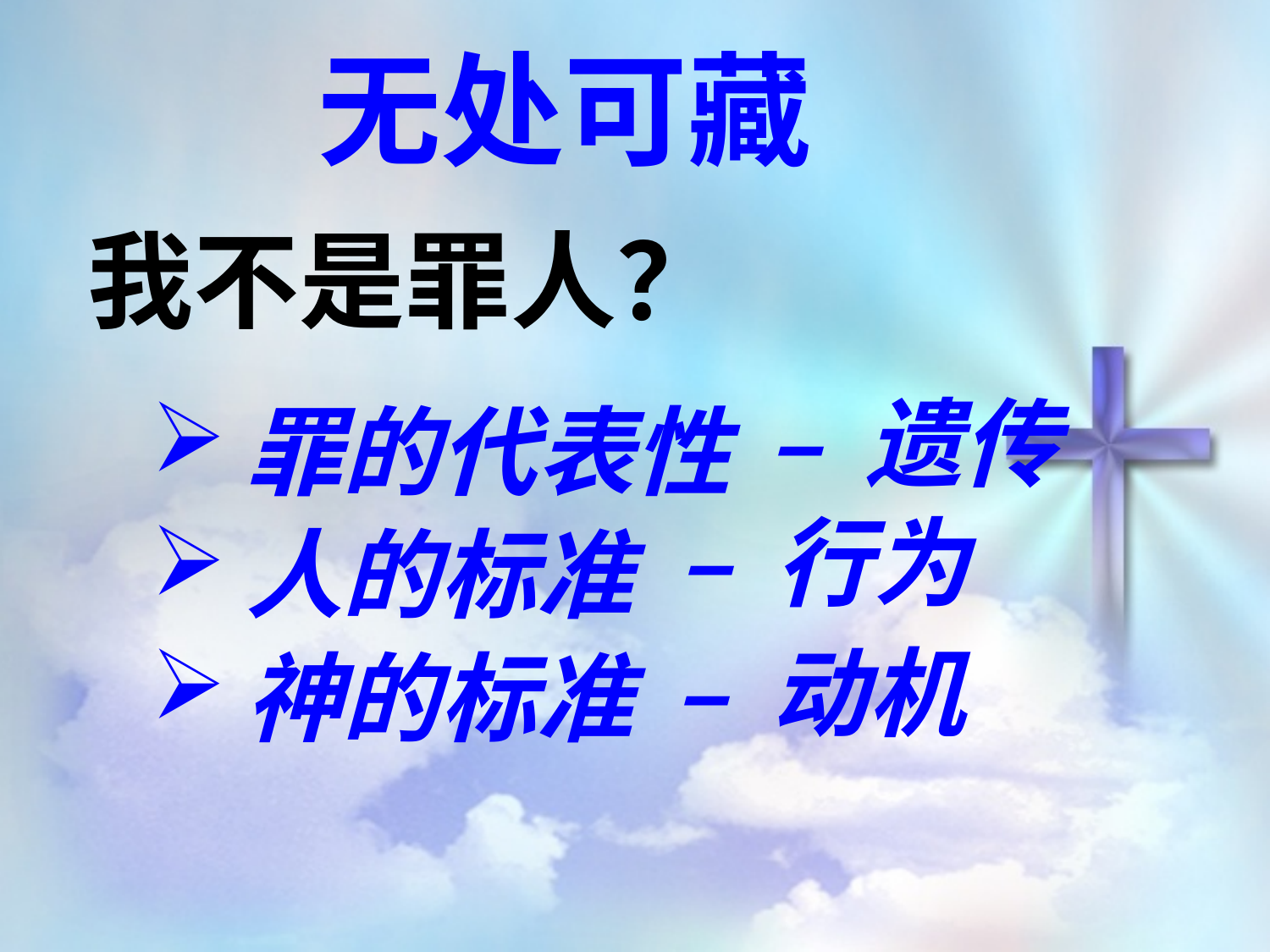

无处可藏
我不是罪人？

罪的代表性
人的标准
神的标准
– 遗传
– 行为
– 动机